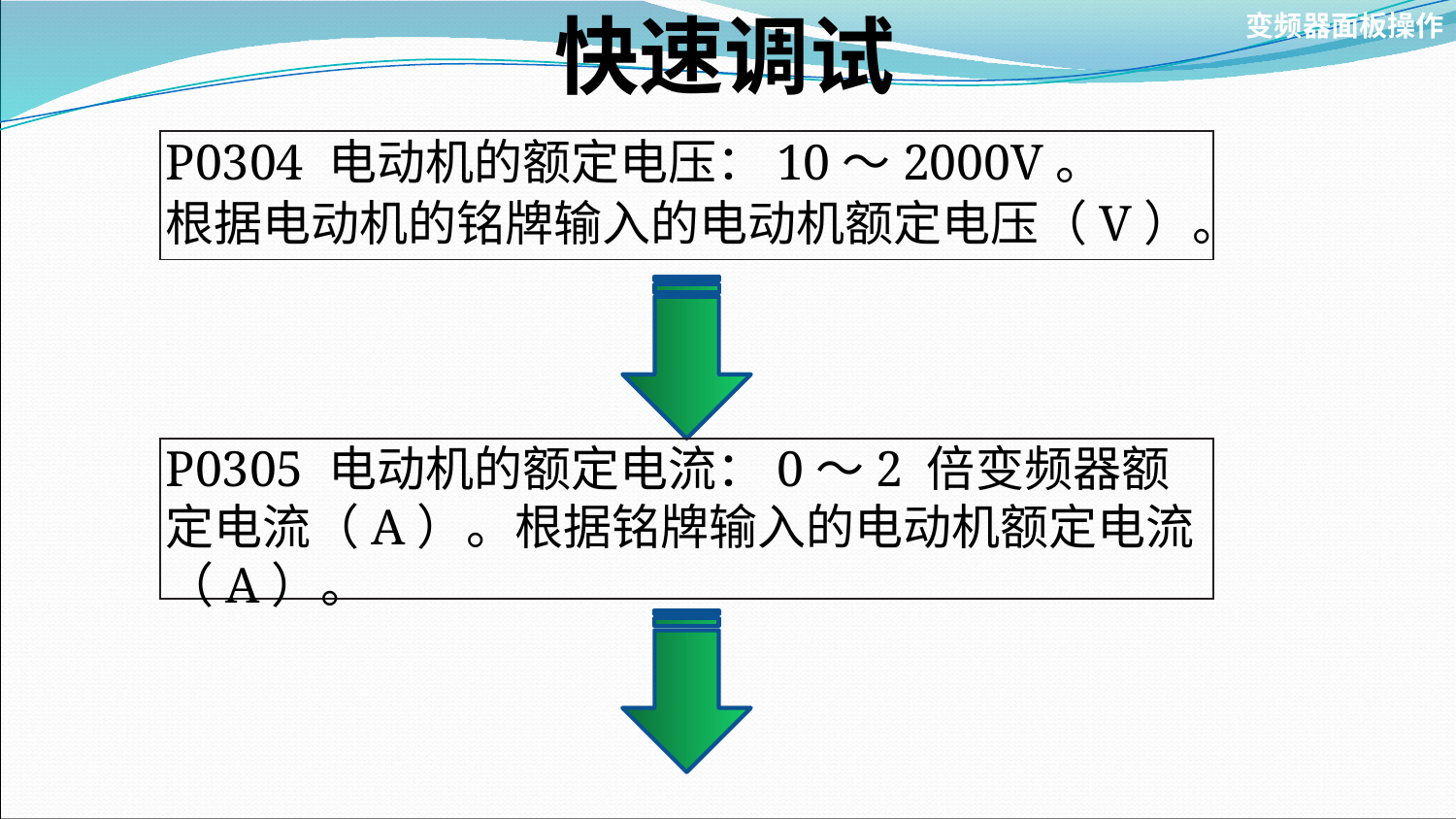

快速调试
变频器面板操作
P0304 电动机的额定电压：10～2000V。
根据电动机的铭牌输入的电动机额定电压（V）。

P0305 电动机的额定电流：0～2 倍变频器额定电流（A）。根据铭牌输入的电动机额定电流（A）。

9